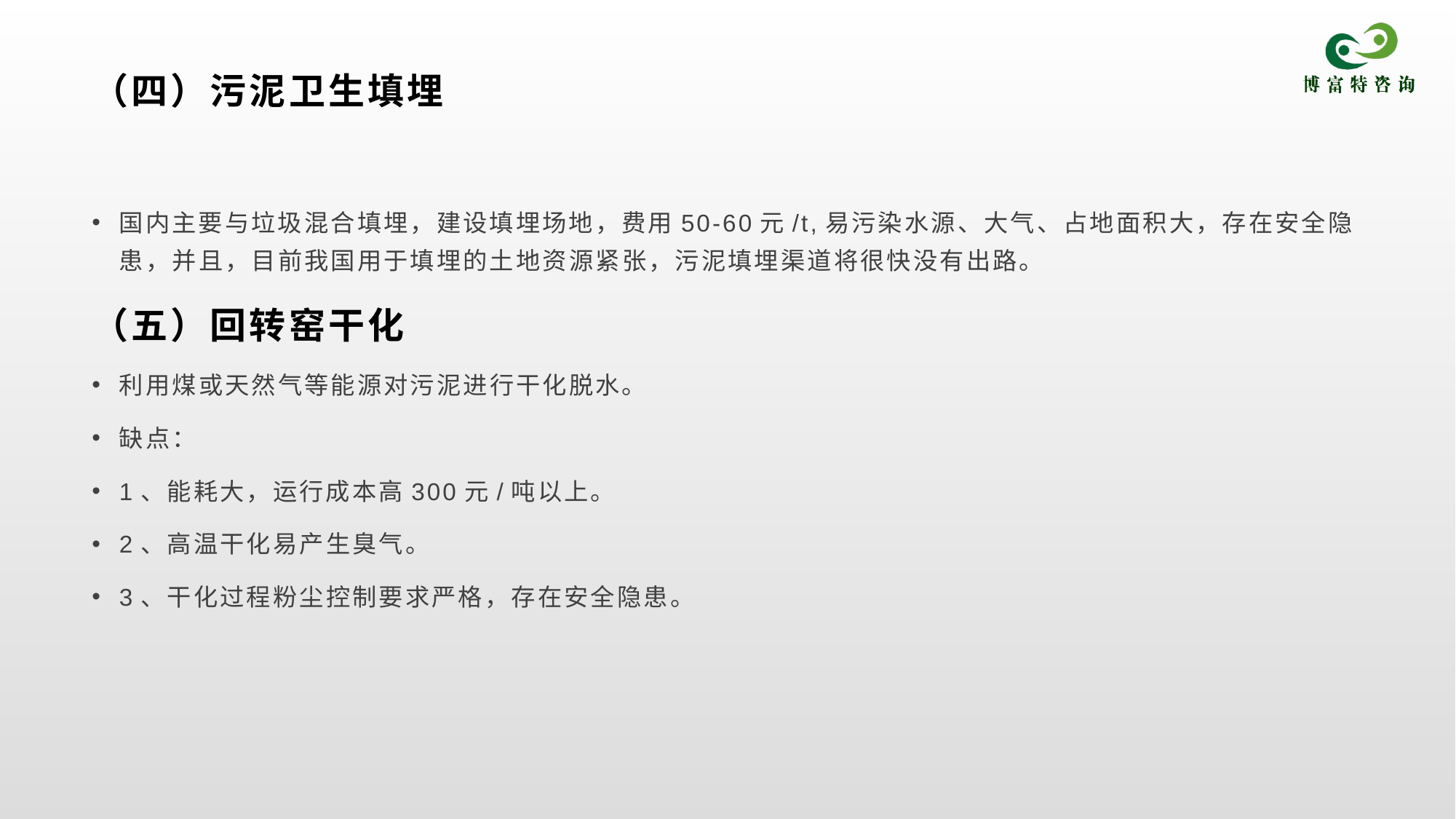

# （四）污泥卫生填埋

国内主要与垃圾混合填埋，建设填埋场地，费用50-60元/t,易污染水源、大气、占地面积大，存在安全隐患，并且，目前我国用于填埋的土地资源紧张，污泥填埋渠道将很快没有出路。
（五）回转窑干化
利用煤或天然气等能源对污泥进行干化脱水。
缺点：
1、能耗大，运行成本高300元/吨以上。
2、高温干化易产生臭气。
3、干化过程粉尘控制要求严格，存在安全隐患。